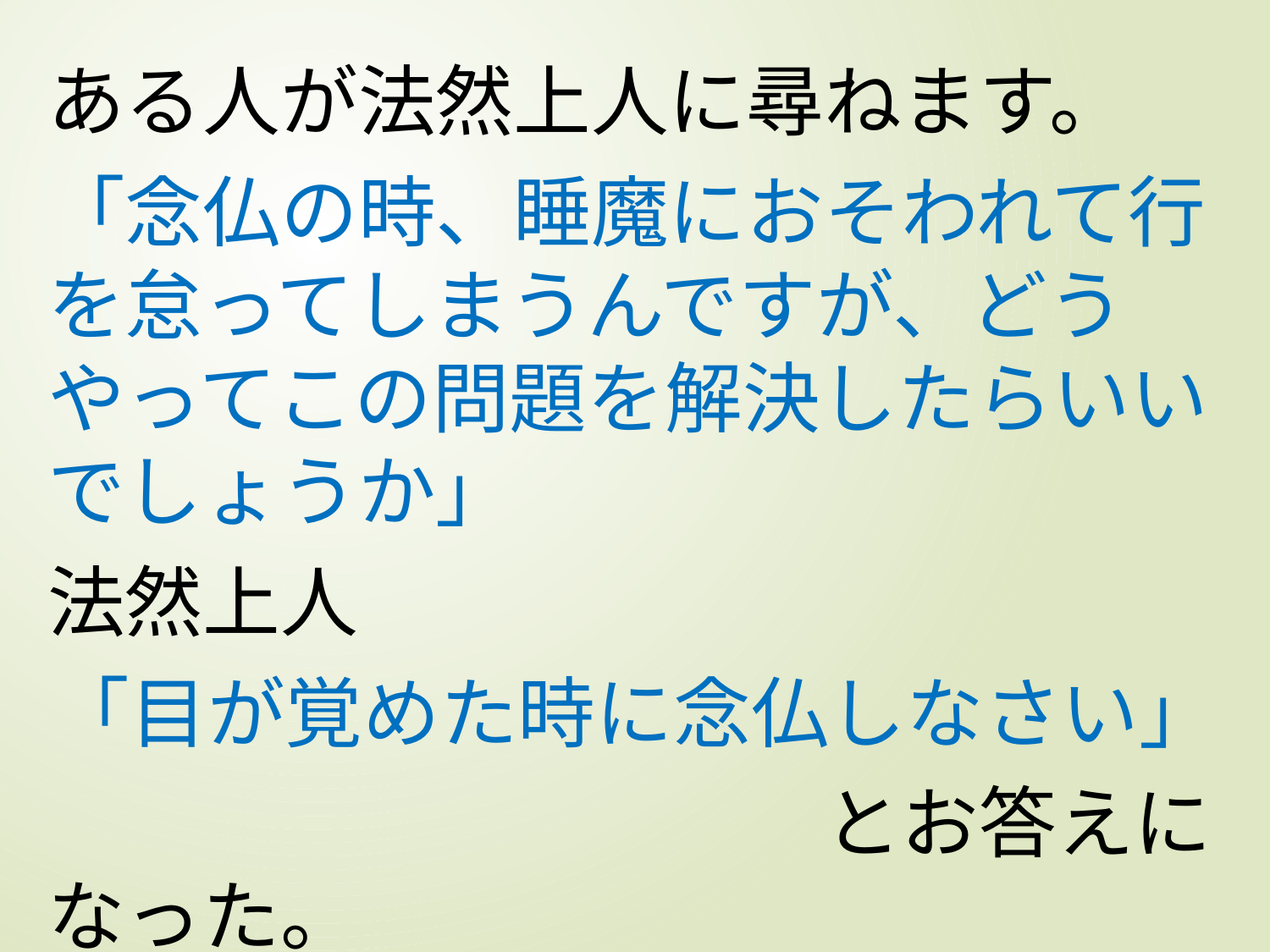

ある人が法然上人に尋ねます。
「念仏の時、睡魔におそわれて行を怠ってしまうんですが、どうやってこの問題を解決したらいいでしょうか」
法然上人
「目が覚めた時に念仏しなさい」
　　　　　　　　　　とお答えになった。

『徒然草』三十九段